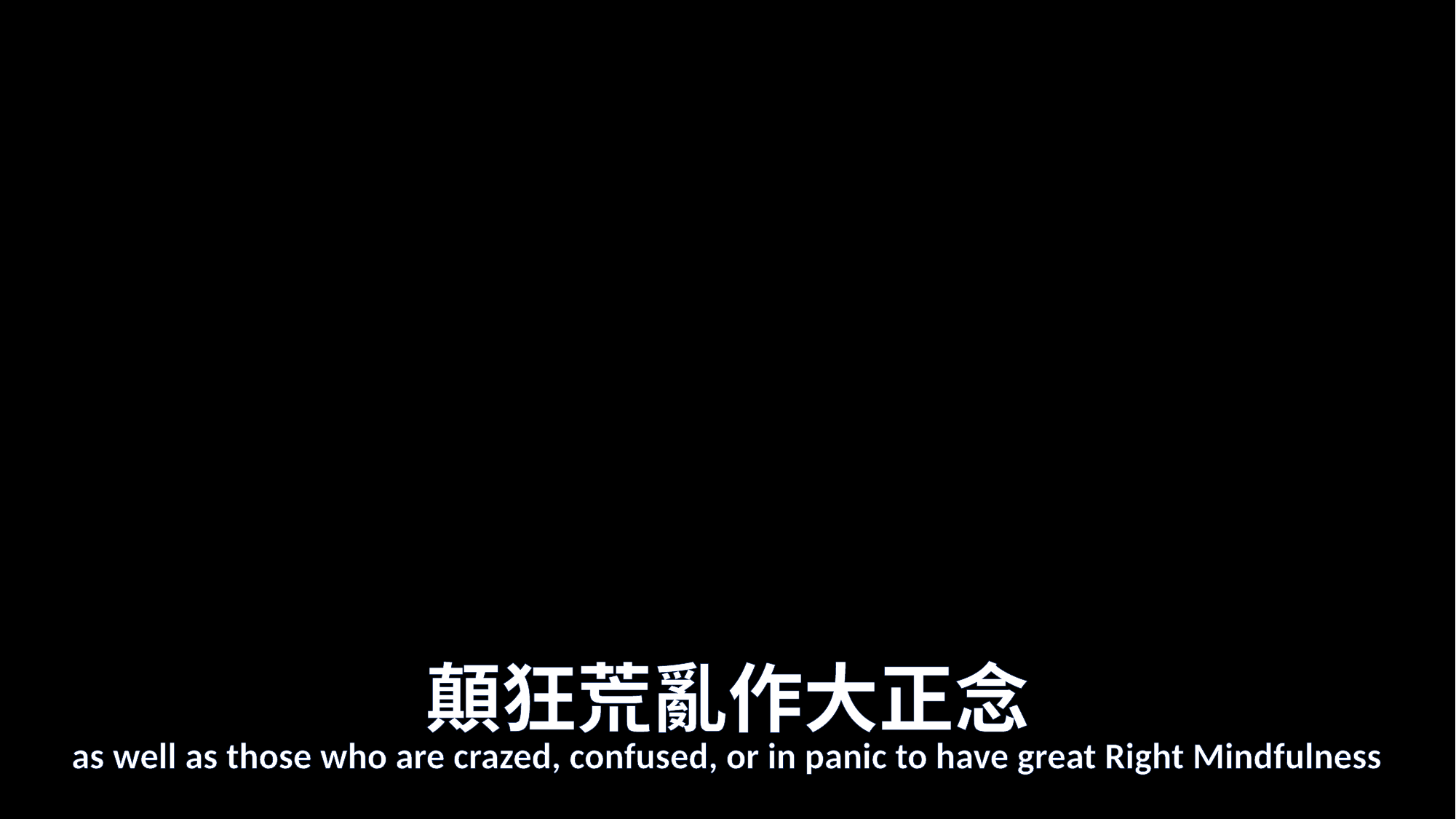

# 顛狂荒亂作大正念
as well as those who are crazed, confused, or in panic to have great Right Mindfulness